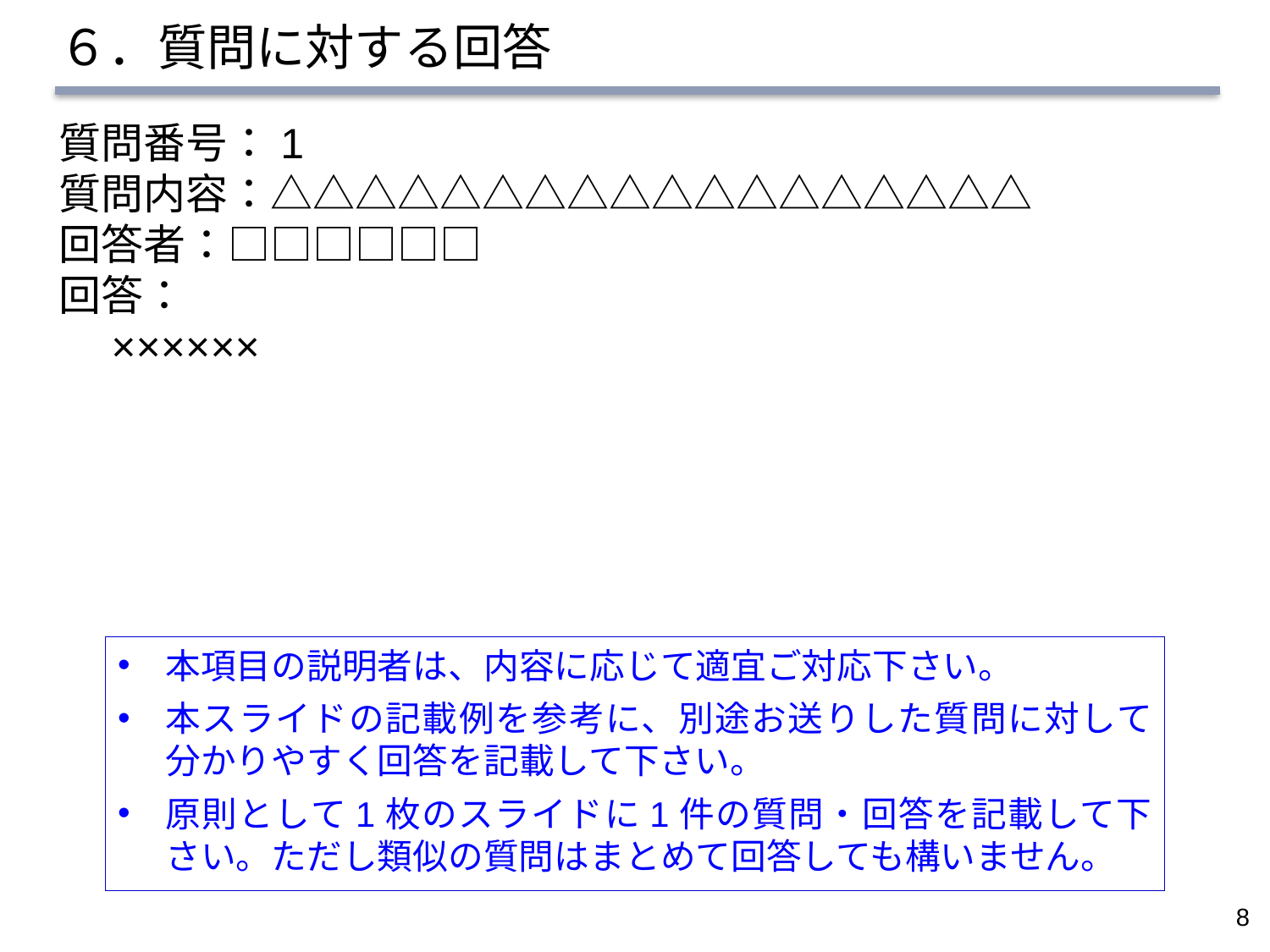

# ６．質問に対する回答
質問番号：1
質問内容：△△△△△△△△△△△△△△△△△△
回答者：□□□□□□
回答：
　××××××
本項目の説明者は、内容に応じて適宜ご対応下さい。
本スライドの記載例を参考に、別途お送りした質問に対して分かりやすく回答を記載して下さい。
原則として1枚のスライドに1件の質問・回答を記載して下さい。ただし類似の質問はまとめて回答しても構いません。
8